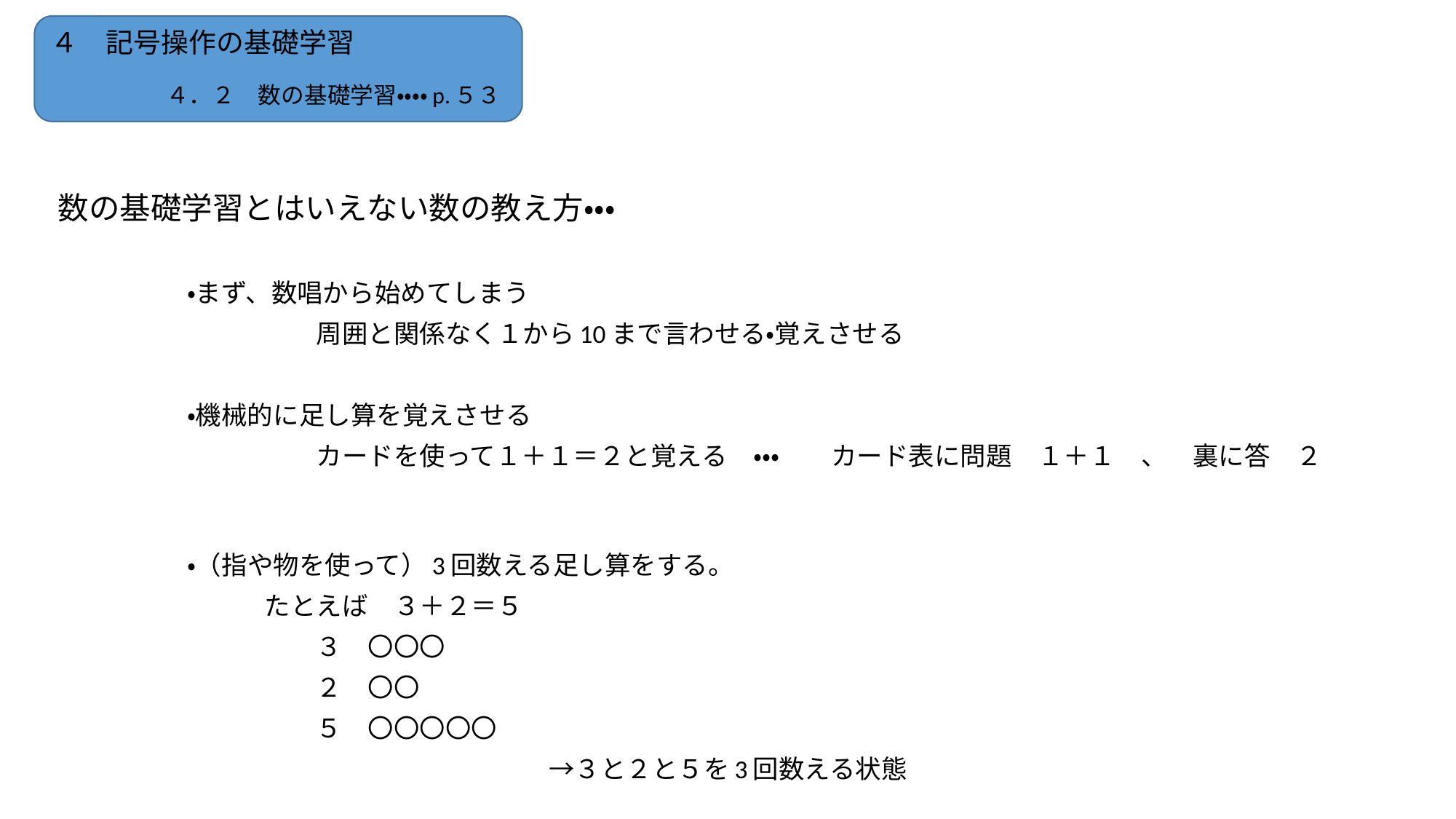

４　記号操作の基礎学習
　　
　　　　　４．２　数の基礎学習・・・・p.５３

数の基礎学習とはいえない数の教え方・・・

　　　　　・まず、数唱から始めてしまう
　　　　　　　　　　周囲と関係なく１から10まで言わせる・覚えさせる

　　　　　・機械的に足し算を覚えさせる
　　　　　　　　　　カードを使って１＋１＝２と覚える　・・・　　カード表に問題　１＋１　、　裏に答　２

　　　　　・（指や物を使って）3回数える足し算をする。
　　　　　　　　たとえば　３＋２＝５
　　　　　　　　　　３　〇〇〇
　　　　　　　　　　２　〇〇
　　　　　　　　　　５　〇〇〇〇〇
　　　　　　　　　　　　　　　　　　　→３と２と５を3回数える状態